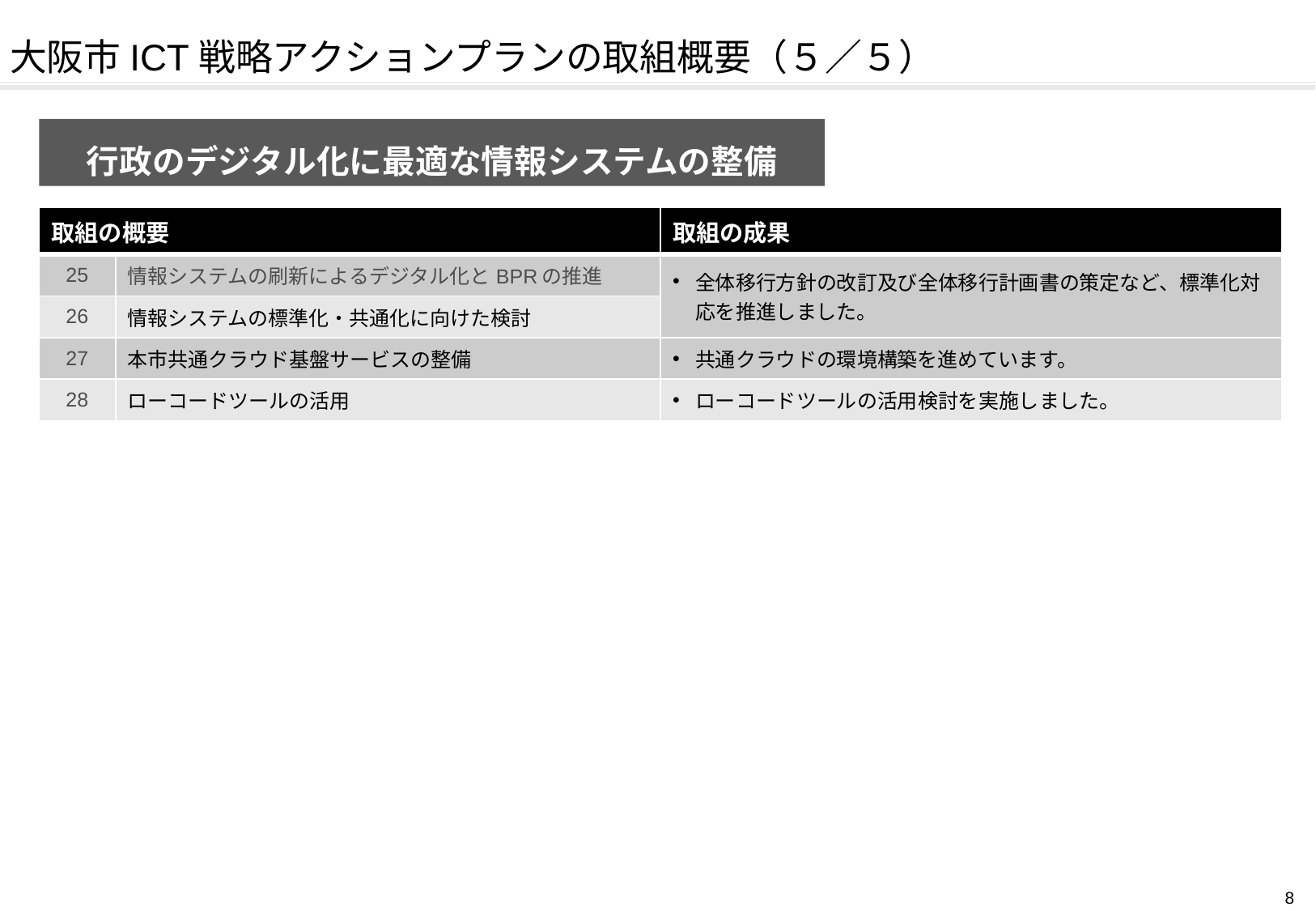

大阪市ICT戦略アクションプランの取組概要（５／５）
行政のデジタル化に最適な情報システムの整備
| 取組の概要 |  | 取組の成果 |
| --- | --- | --- |
| 25 | 情報システムの刷新によるデジタル化とBPRの推進 | 全体移行方針の改訂及び全体移行計画書の策定など、標準化対応を推進しました。 |
| 26 | 情報システムの標準化・共通化に向けた検討 |  |
| 27 | 本市共通クラウド基盤サービスの整備 | 共通クラウドの環境構築を進めています。 |
| 28 | ローコードツールの活用 | ローコードツールの活用検討を実施しました。 |
8